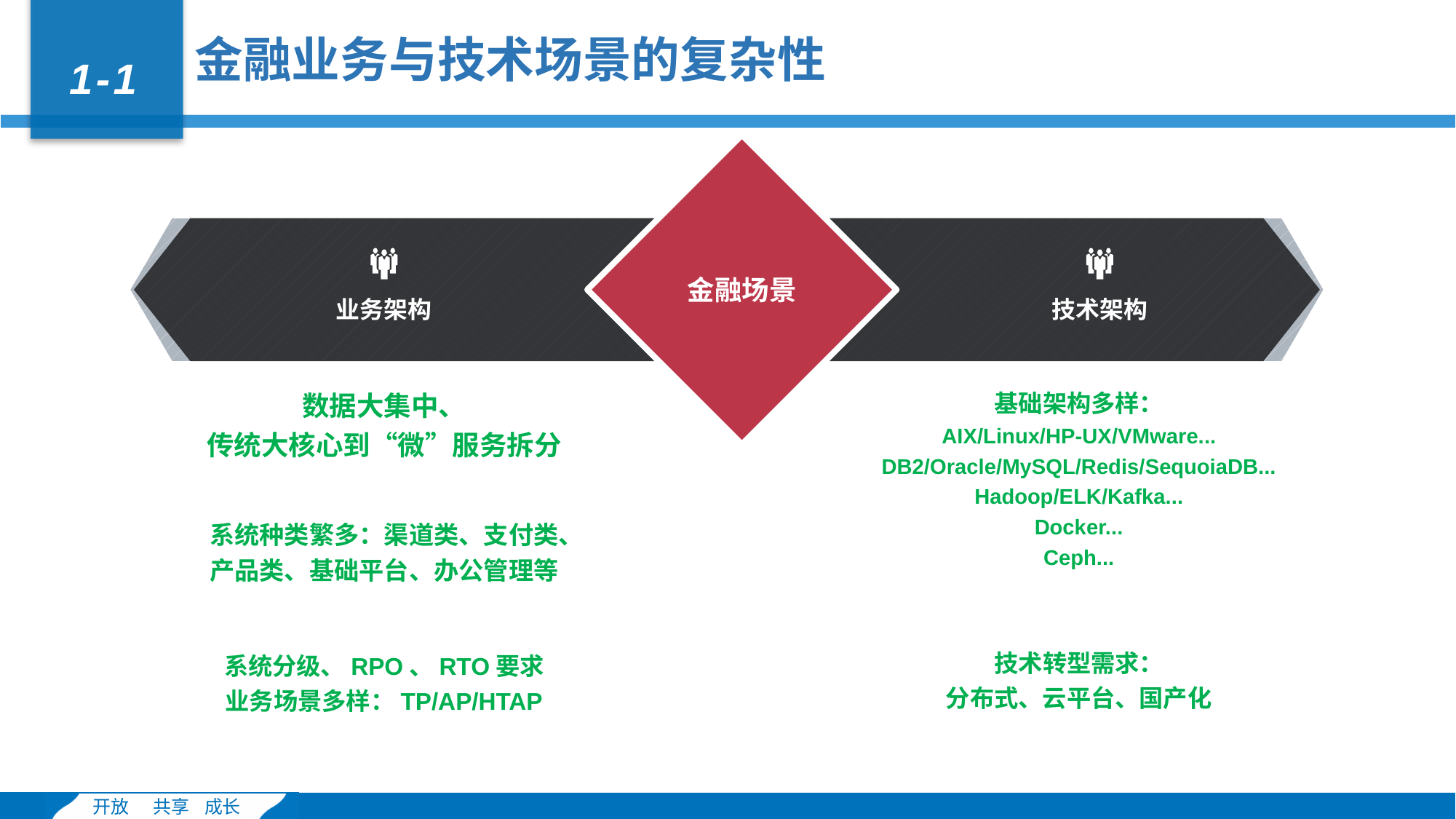

金融业务与技术场景的复杂性
1-1

金融场景

业务架构
技术架构
数据大集中、
传统大核心到“微”服务拆分
基础架构多样：
AIX/Linux/HP-UX/VMware...
DB2/Oracle/MySQL/Redis/SequoiaDB...
Hadoop/ELK/Kafka...
Docker...
Ceph...
系统种类繁多：渠道类、支付类、产品类、基础平台、办公管理等
技术转型需求：
分布式、云平台、国产化
系统分级、RPO、RTO要求
业务场景多样：TP/AP/HTAP